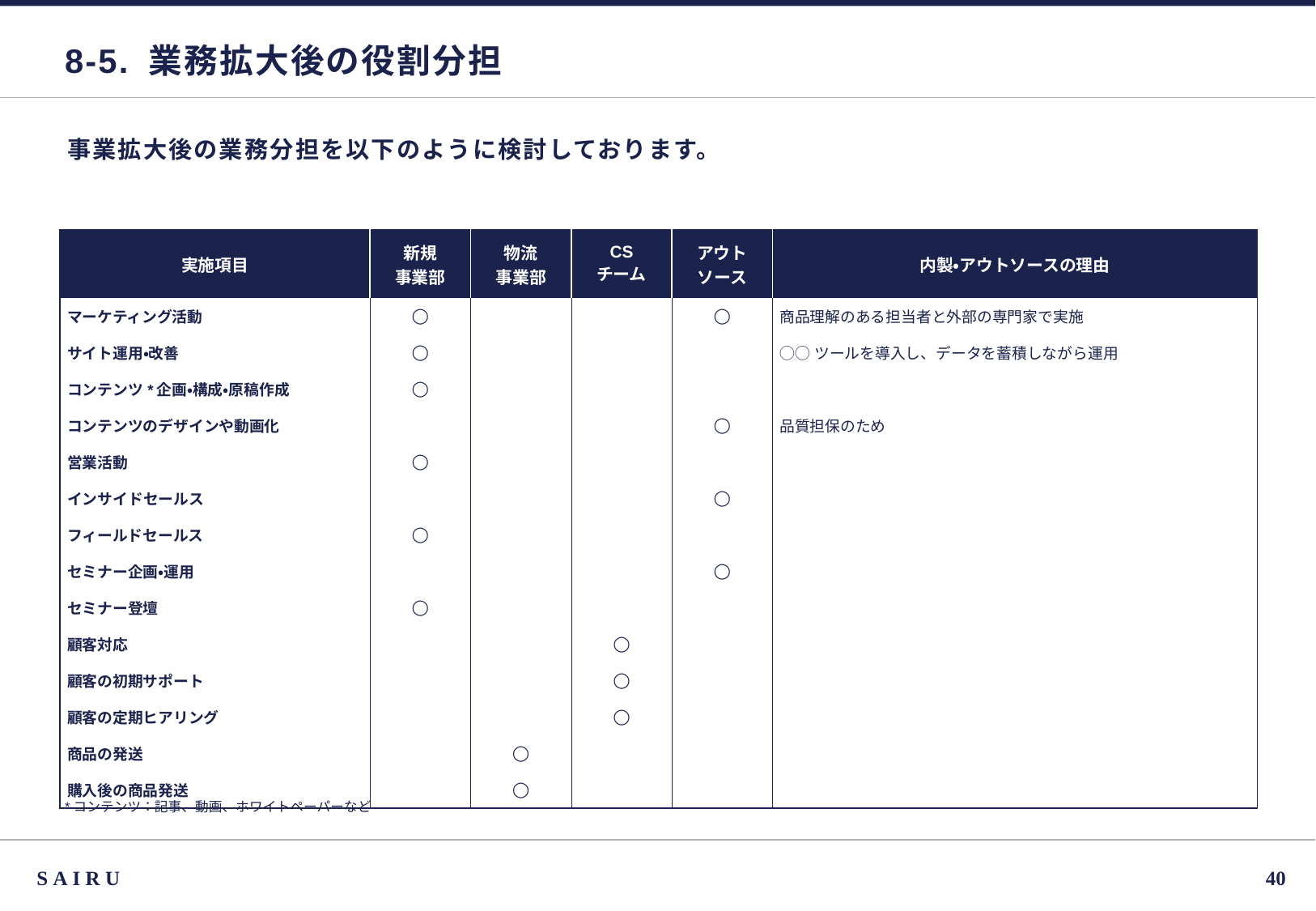

# 8-5. 業務拡大後の役割分担
事業拡大後の業務分担を以下のように検討しております。

| 実施項目 | 新規 事業部 | 物流 事業部 | CS チーム | アウト ソース | 内製・アウトソースの理由 |
| --- | --- | --- | --- | --- | --- |
| マーケティング活動 | ◯ |  |  | ◯ | 商品理解のある担当者と外部の専門家で実施 |
| サイト運用・改善 | ◯ |  |  |  | ◯◯ツールを導入し、データを蓄積しながら運用 |
| コンテンツ\*企画・構成・原稿作成 | ◯ |  |  |  |  |
| コンテンツのデザインや動画化 |  |  |  | ◯ | 品質担保のため |
| 営業活動 | ◯ |  |  |  |  |
| インサイドセールス |  |  |  | ◯ |  |
| フィールドセールス | ◯ |  |  |  |  |
| セミナー企画・運用 |  |  |  | ◯ |  |
| セミナー登壇 | ◯ |  |  |  |  |
| 顧客対応 |  |  | ◯ |  |  |
| 顧客の初期サポート |  |  | ◯ |  |  |
| 顧客の定期ヒアリング |  |  | ◯ |  |  |
| 商品の発送 |  | ◯ |  |  |  |
| 購入後の商品発送 |  | ◯ |  |  |  |
*コンテンツ：記事、動画、ホワイトペーパーなど
SAIRU
40